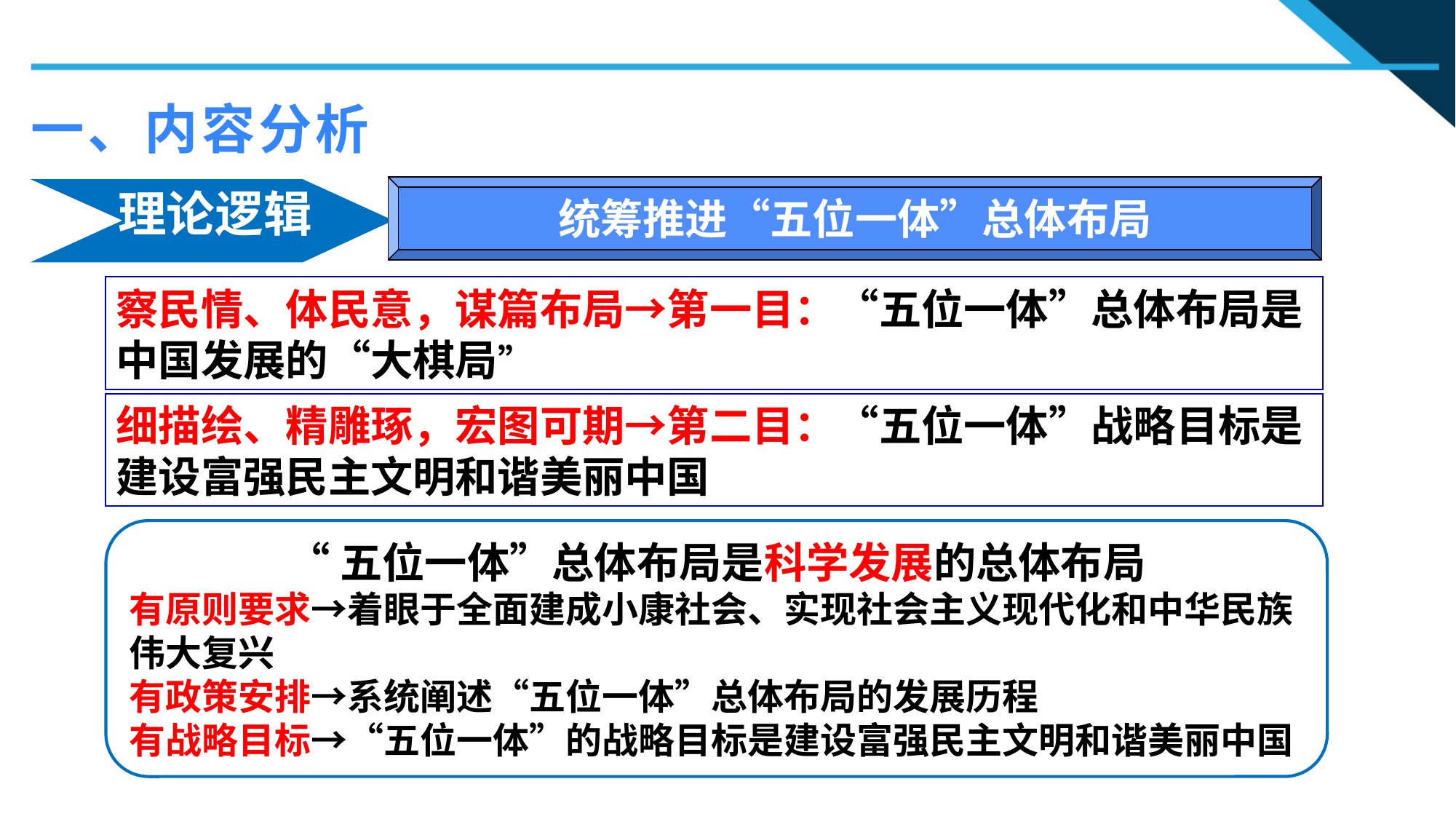

一、内容分析
统筹推进“五位一体”总体布局
理论逻辑

察民情、体民意，谋篇布局→第一目：“五位一体”总体布局是中国发展的“大棋局”
细描绘、精雕琢，宏图可期→第二目：“五位一体”战略目标是建设富强民主文明和谐美丽中国
“五位一体”总体布局是科学发展的总体布局
有原则要求→着眼于全面建成小康社会、实现社会主义现代化和中华民族伟大复兴
有政策安排→系统阐述“五位一体”总体布局的发展历程
有战略目标→“五位一体”的战略目标是建设富强民主文明和谐美丽中国